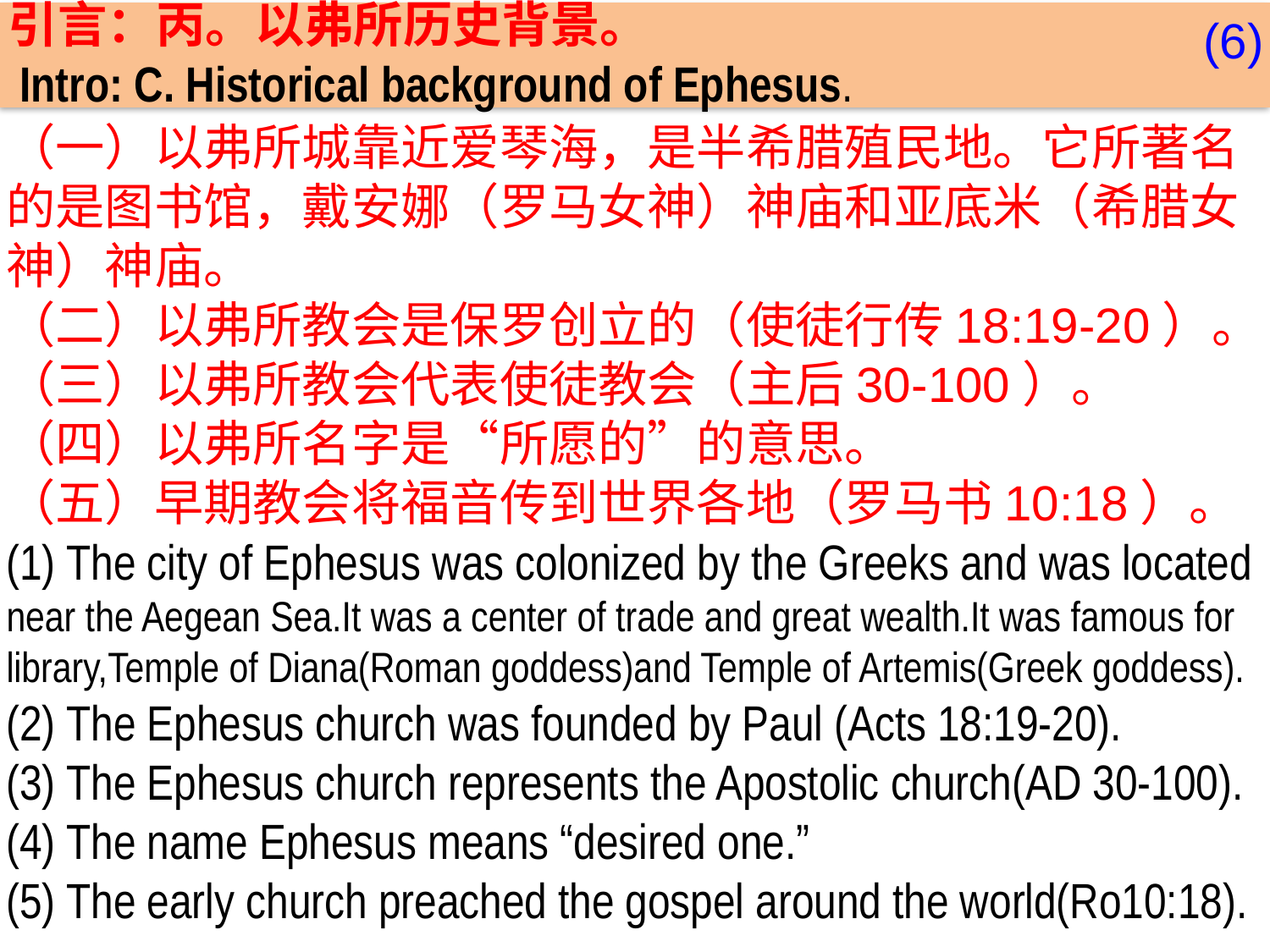

引言：丙。以弗所历史背景。
 Intro: C. Historical background of Ephesus.

(6)
（一）以弗所城靠近爱琴海，是半希腊殖民地。它所著名的是图书馆，戴安娜（罗马女神）神庙和亚底米（希腊女神）神庙。
（二）以弗所教会是保罗创立的（使徒行传18:19-20）。
（三）以弗所教会代表使徒教会（主后30-100）。
（四）以弗所名字是“所愿的”的意思。
（五）早期教会将福音传到世界各地（罗马书10:18）。
(1) The city of Ephesus was colonized by the Greeks and was located near the Aegean Sea.It was a center of trade and great wealth.It was famous for library,Temple of Diana(Roman goddess)and Temple of Artemis(Greek goddess).
(2) The Ephesus church was founded by Paul (Acts 18:19-20).
(3) The Ephesus church represents the Apostolic church(AD 30-100).
(4) The name Ephesus means “desired one.”
(5) The early church preached the gospel around the world(Ro10:18).